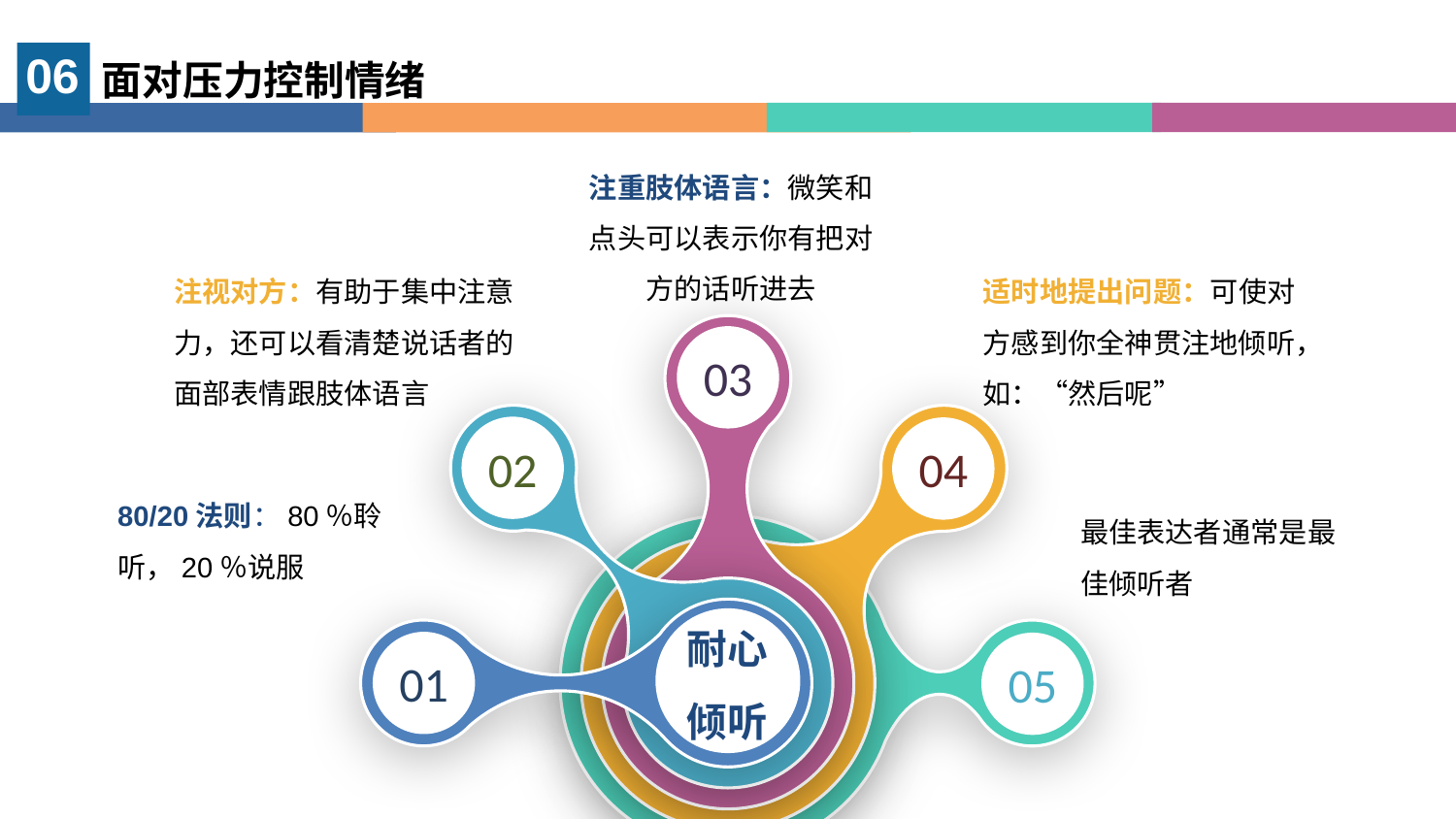

06

面对压力控制情绪
注重肢体语言：微笑和点头可以表示你有把对方的话听进去
注视对方：有助于集中注意力，还可以看清楚说话者的面部表情跟肢体语言
适时地提出问题：可使对方感到你全神贯注地倾听，如：“然后呢”

03

02

04

05

01

80/20法则：80％聆听，20％说服
最佳表达者通常是最佳倾听者
耐心倾听